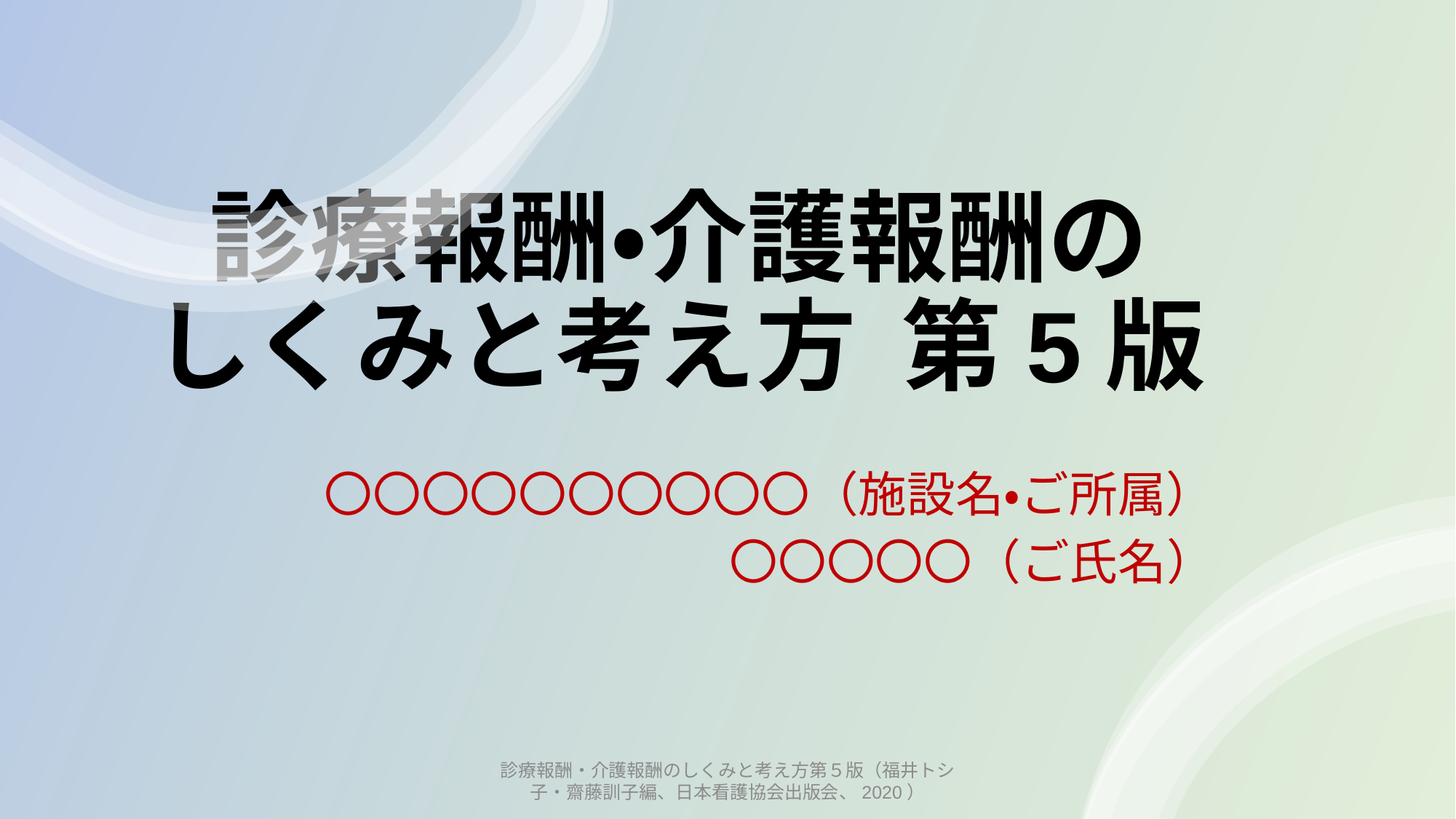

# 診療報酬・介護報酬の しくみと考え方  第5版
〇〇〇〇〇〇〇〇〇〇（施設名・ご所属）
〇〇〇〇〇（ご氏名）

診療報酬・介護報酬のしくみと考え方第５版（福井トシ子・齋藤訓子編、日本看護協会出版会、2020）